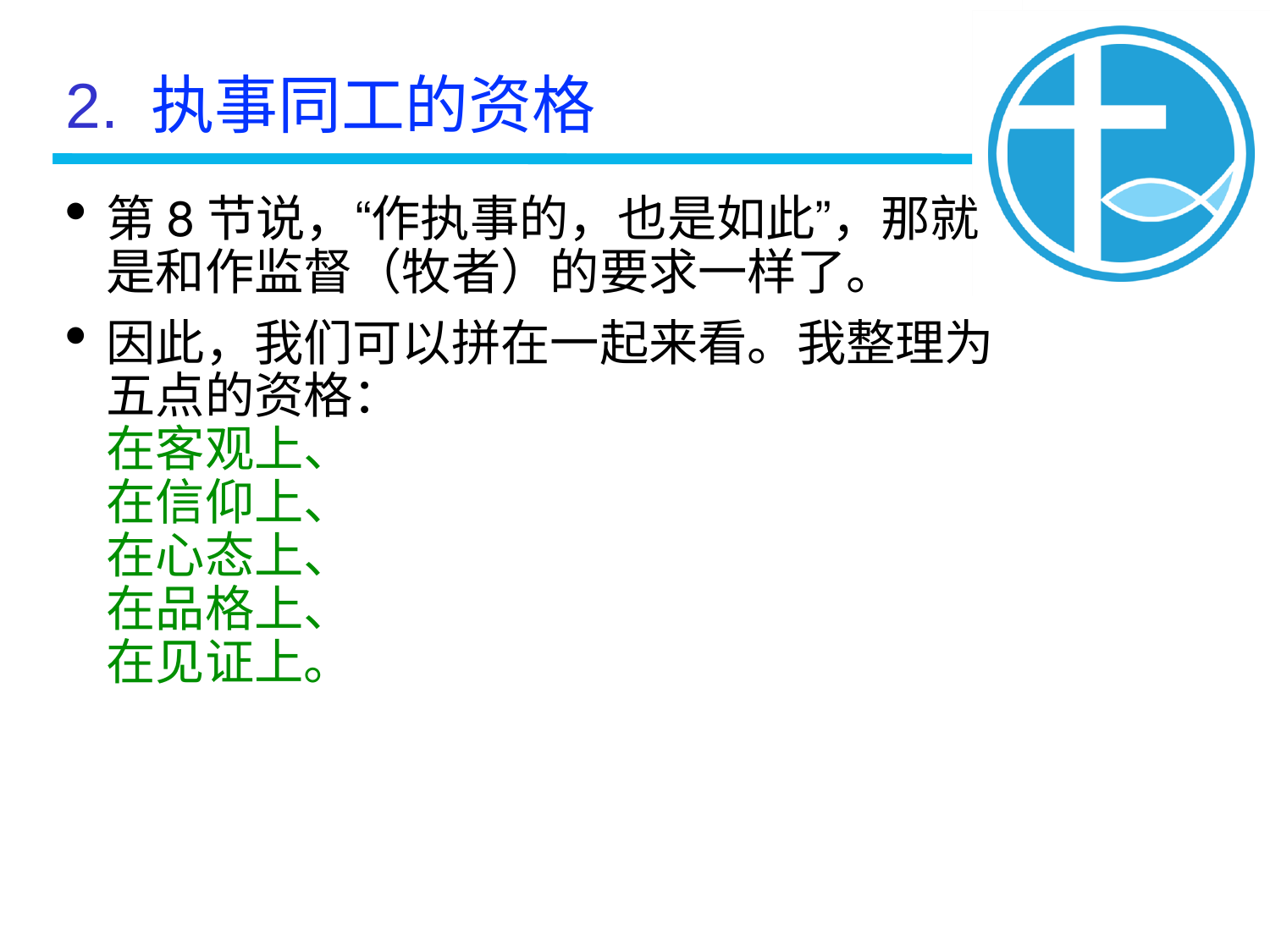

2. 执事同工的资格
第8节说，“作执事的，也是如此”，那就是和作监督（牧者）的要求一样了。
因此，我们可以拼在一起来看。我整理为五点的资格：
在客观上、
在信仰上、
在心态上、
在品格上、
在见证上。